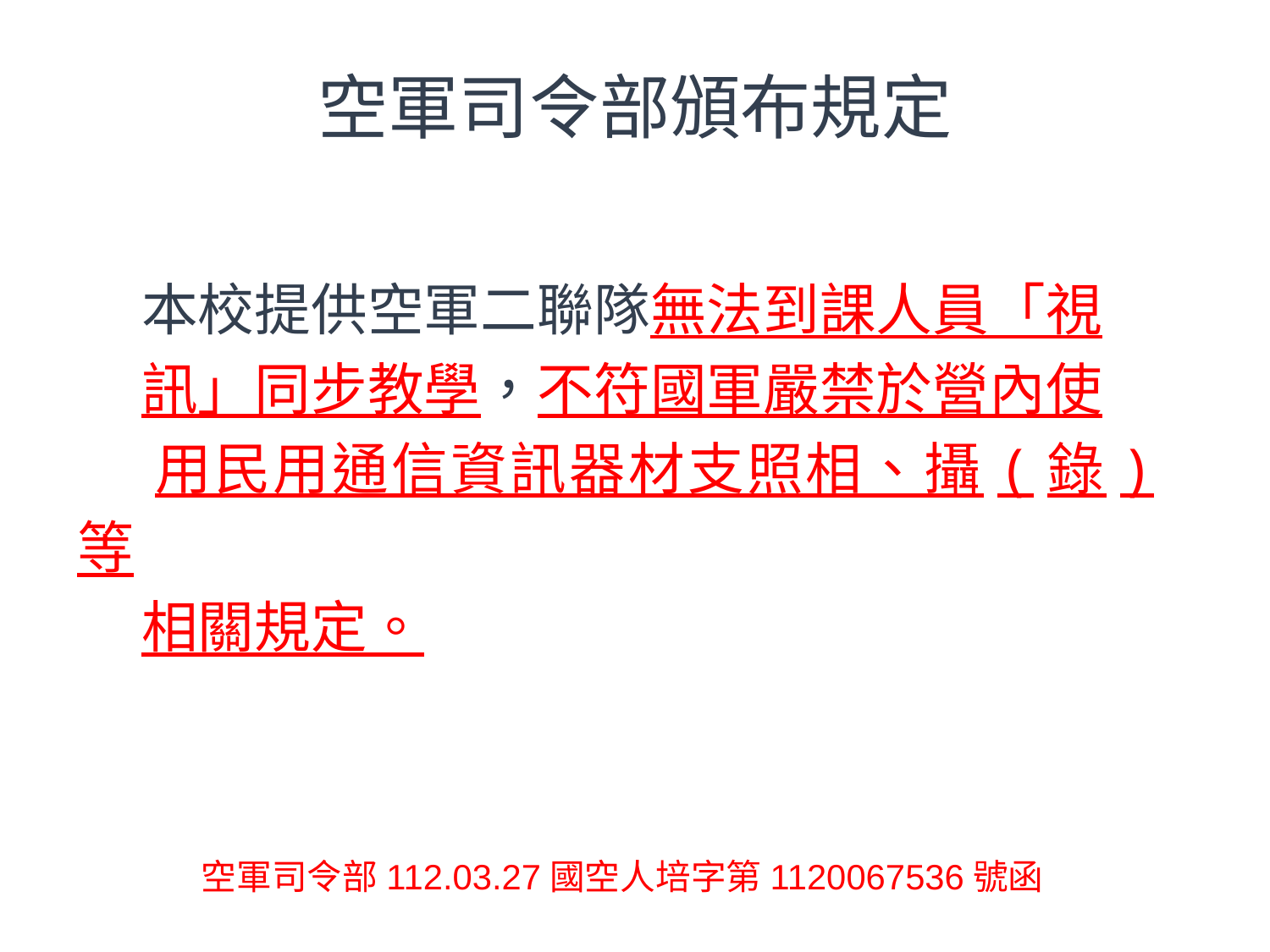

空軍司令部頒布規定
    本校提供空軍二聯隊無法到課人員「視
    訊」同步教學，不符國軍嚴禁於營內使
    用民用通信資訊器材支照相、攝(錄)等
    相關規定。

空軍司令部112.03.27國空人培字第1120067536號函